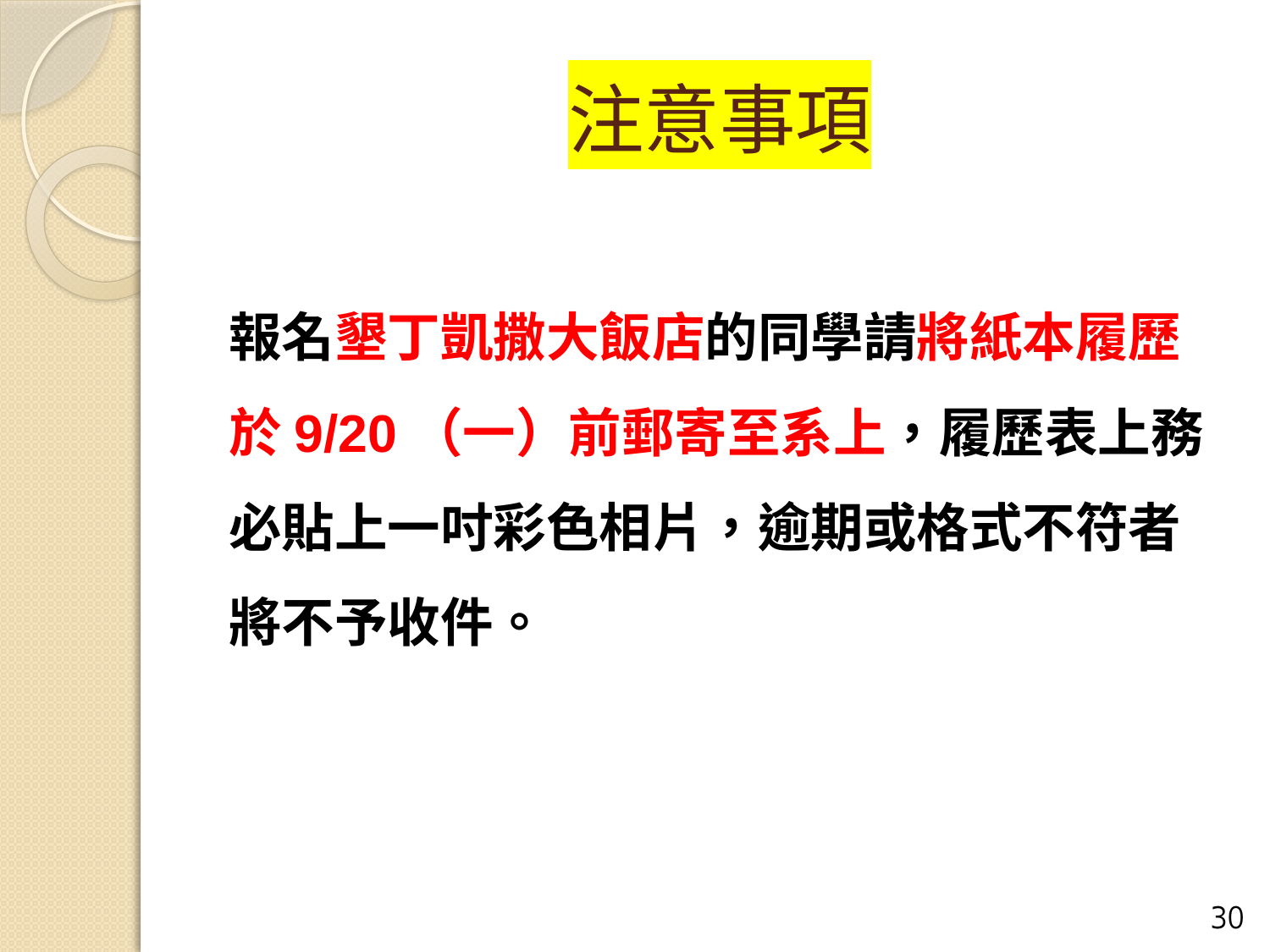

# 注意事項
報名墾丁凱撒大飯店的同學請將紙本履歷於9/20（一）前郵寄至系上，履歷表上務必貼上一吋彩色相片，逾期或格式不符者將不予收件。
30